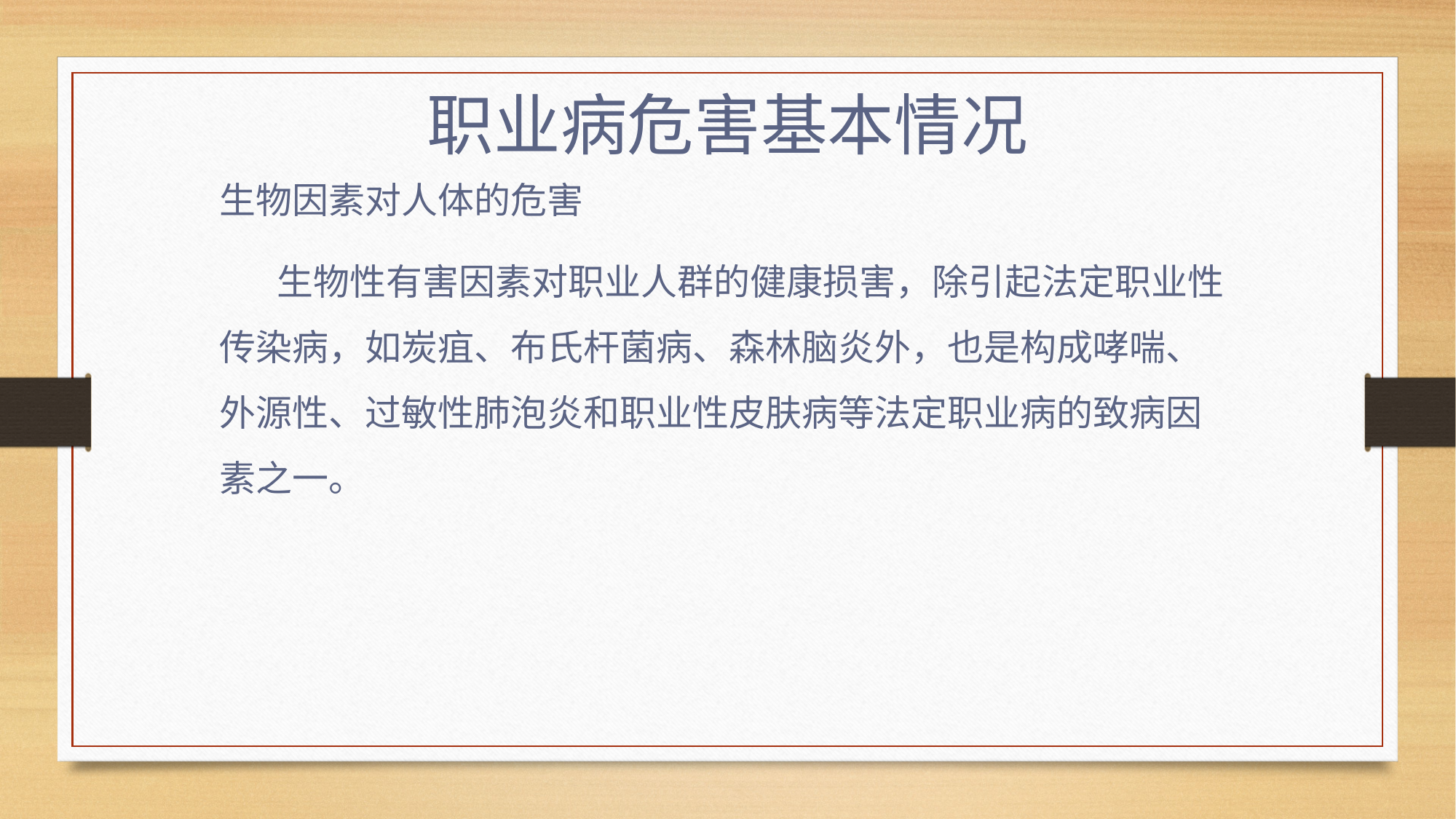

职业病危害基本情况
生物因素对人体的危害
      生物性有害因素对职业人群的健康损害，除引起法定职业性传染病，如炭疽、布氏杆菌病、森林脑炎外，也是构成哮喘、外源性、过敏性肺泡炎和职业性皮肤病等法定职业病的致病因素之一。